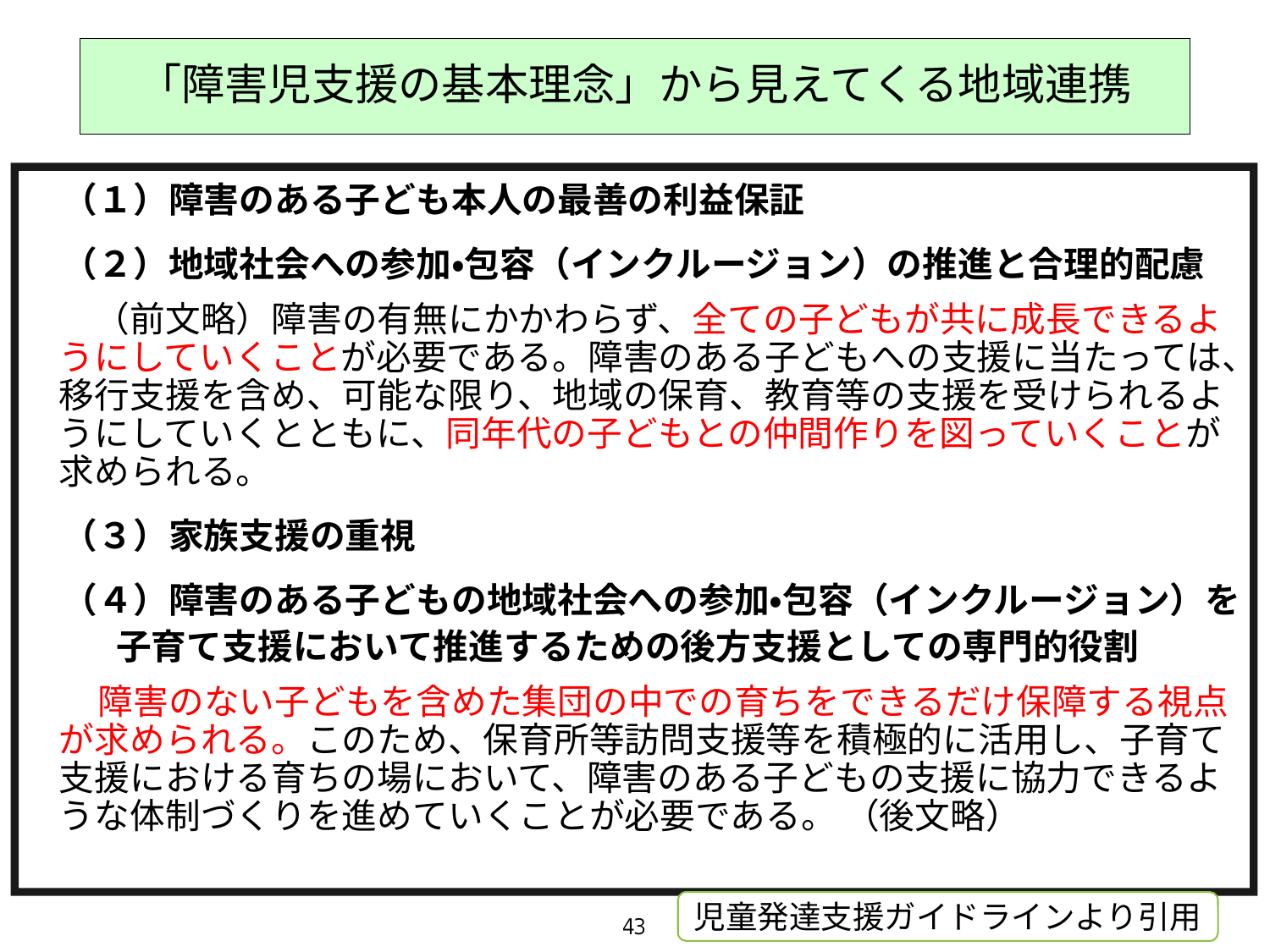

# 「障害児支援の基本理念」から見えてくる地域連携
（１）障害のある子ども本人の最善の利益保証
（２）地域社会への参加・包容（インクルージョン）の推進と合理的配慮
   　（前文略）障害の有無にかかわらず、全ての子どもが共に成長できるようにしていくことが必要である。障害のある子どもへの支援に当たっては、移行支援を含め、可能な限り、地域の保育、教育等の支援を受けられるようにしていくとともに、同年代の子どもとの仲間作りを図っていくことが求められる。
（３）家族支援の重視
（４）障害のある子どもの地域社会への参加・包容（インクルージョン）を子育て支援において推進するための後方支援としての専門的役割
　　障害のない子どもを含めた集団の中での育ちをできるだけ保障する視点が求められる。このため、保育所等訪問支援等を積極的に活用し、子育て支援における育ちの場において、障害のある子どもの支援に協力できるような体制づくりを進めていくことが必要である。 （後文略）
43
児童発達支援ガイドラインより引用
43